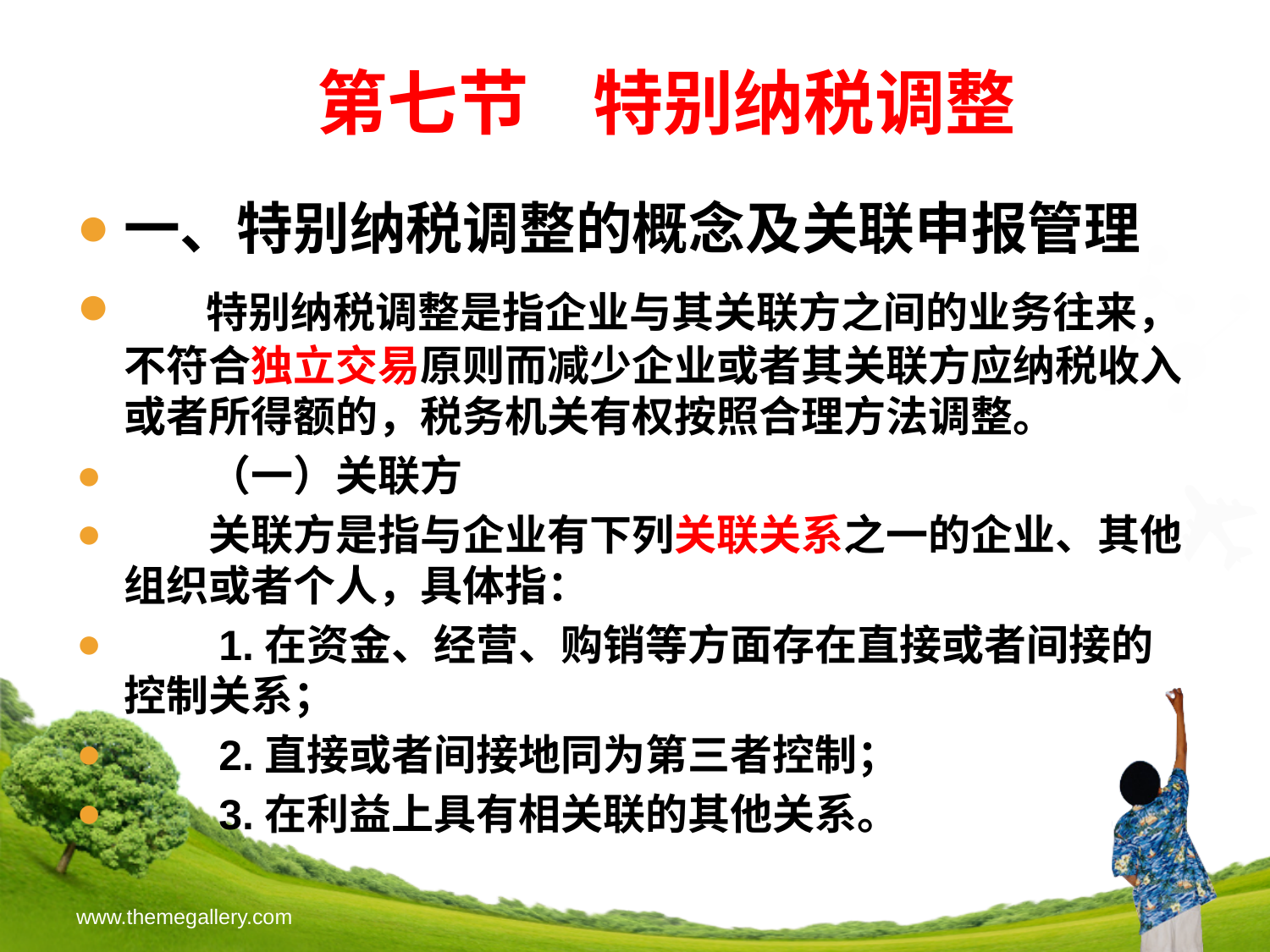

# 第七节    特别纳税调整
一、特别纳税调整的概念及关联申报管理
　  特别纳税调整是指企业与其关联方之间的业务往来，不符合独立交易原则而减少企业或者其关联方应纳税收入或者所得额的，税务机关有权按照合理方法调整。
　　（一）关联方
　　关联方是指与企业有下列关联关系之一的企业、其他组织或者个人，具体指：
　　1.在资金、经营、购销等方面存在直接或者间接的控制关系；
　　2.直接或者间接地同为第三者控制；
　　3.在利益上具有相关联的其他关系。
www.themegallery.com